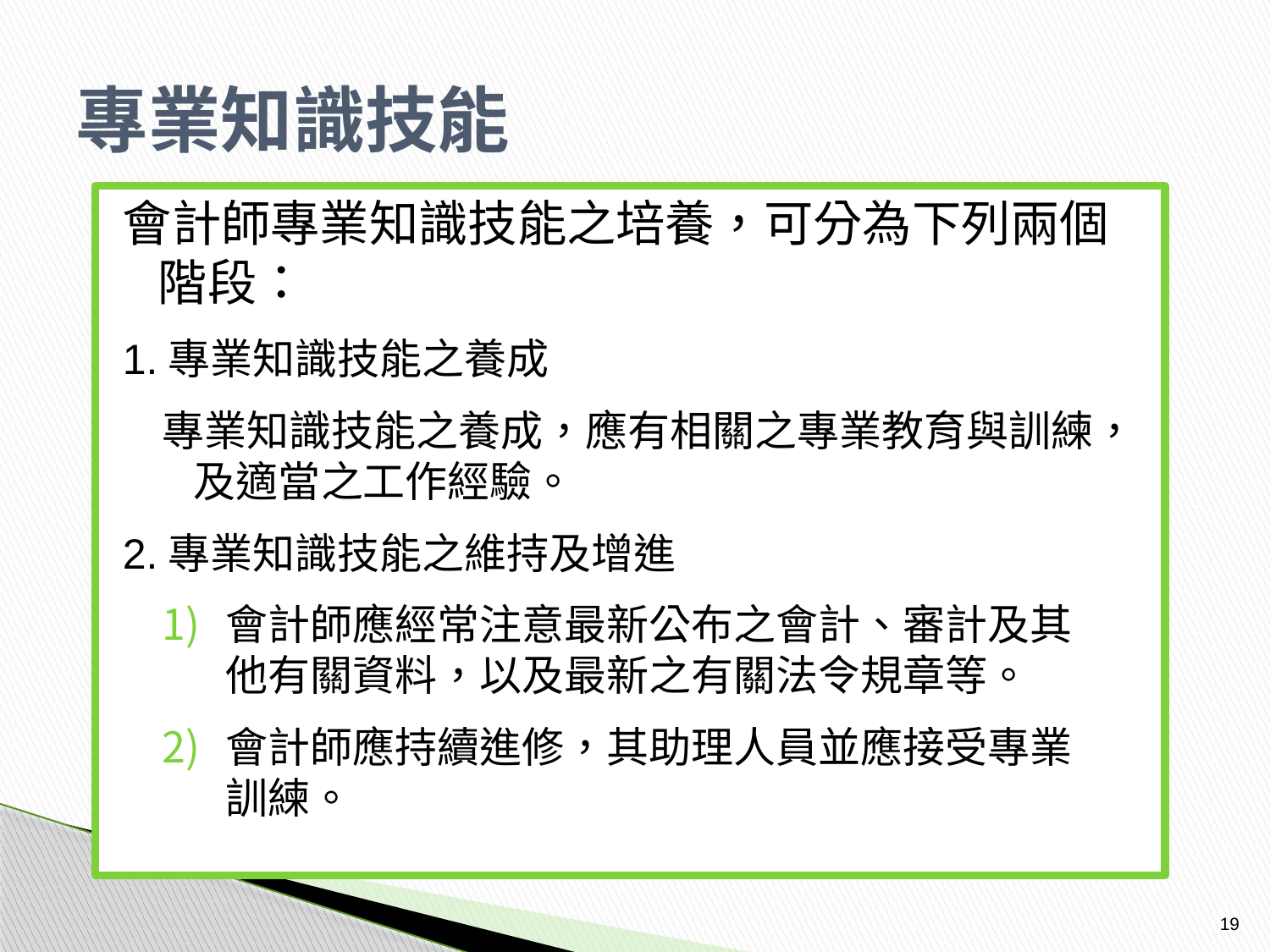

# 專業知識技能
會計師專業知識技能之培養，可分為下列兩個階段：
1.專業知識技能之養成
專業知識技能之養成，應有相關之專業教育與訓練，及適當之工作經驗。
2.專業知識技能之維持及增進
會計師應經常注意最新公布之會計、審計及其	他有關資料，以及最新之有關法令規章等。
會計師應持續進修，其助理人員並應接受專業	訓練。

19